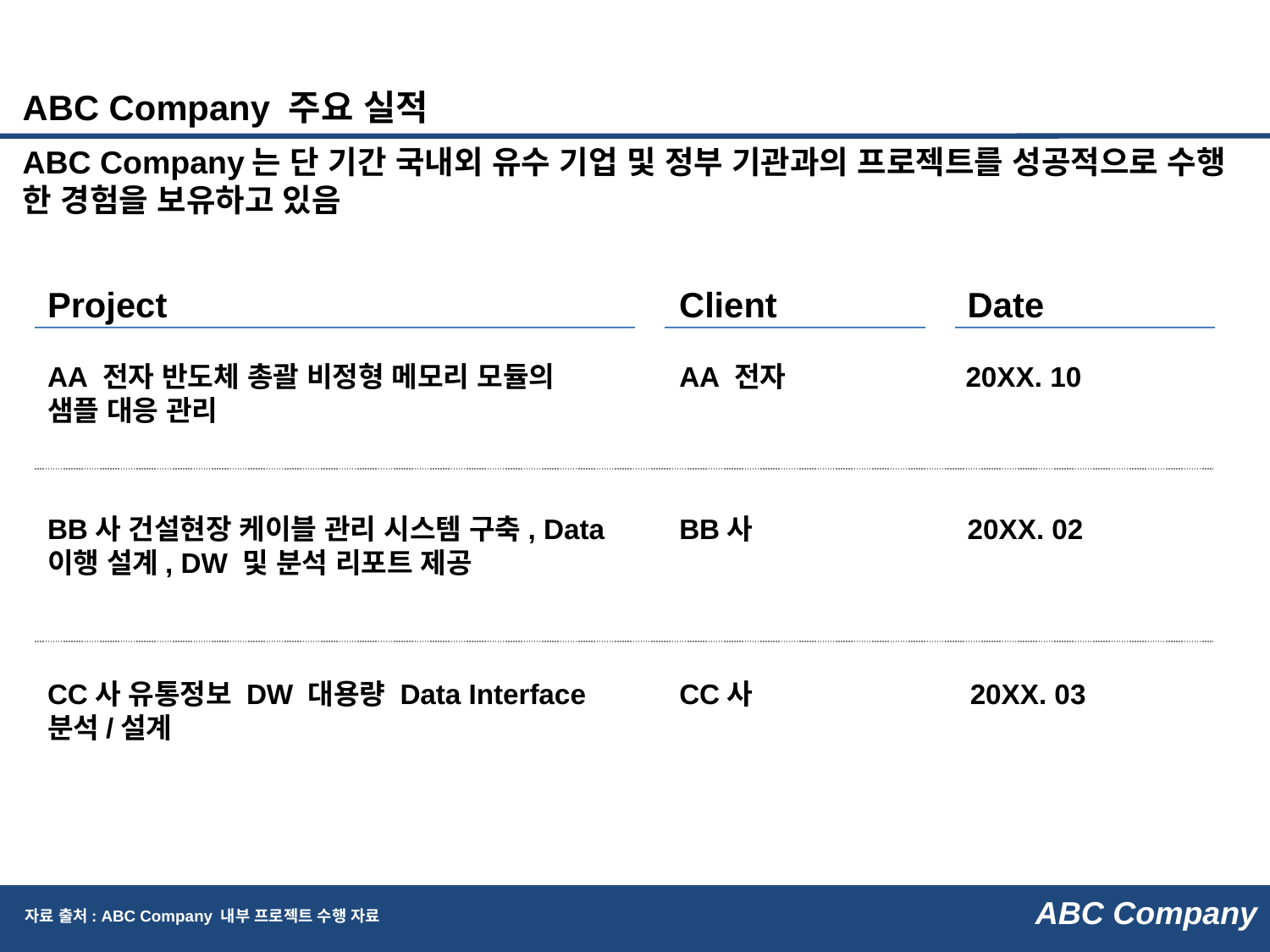

ABC Company 주요 실적
ABC Company는 단 기간 국내외 유수 기업 및 정부 기관과의 프로젝트를 성공적으로 수행 한 경험을 보유하고 있음
Project
Client
Date
AA 전자 반도체 총괄 비정형 메모리 모듈의
샘플 대응 관리
AA 전자
20XX. 10
BB사 건설현장 케이블 관리 시스템 구축, Data 이행 설계, DW 및 분석 리포트 제공
BB사
20XX. 02
CC사 유통정보 DW 대용량 Data Interface 분석/설계
CC사
20XX. 03
자료 출처: ABC Company 내부 프로젝트 수행 자료